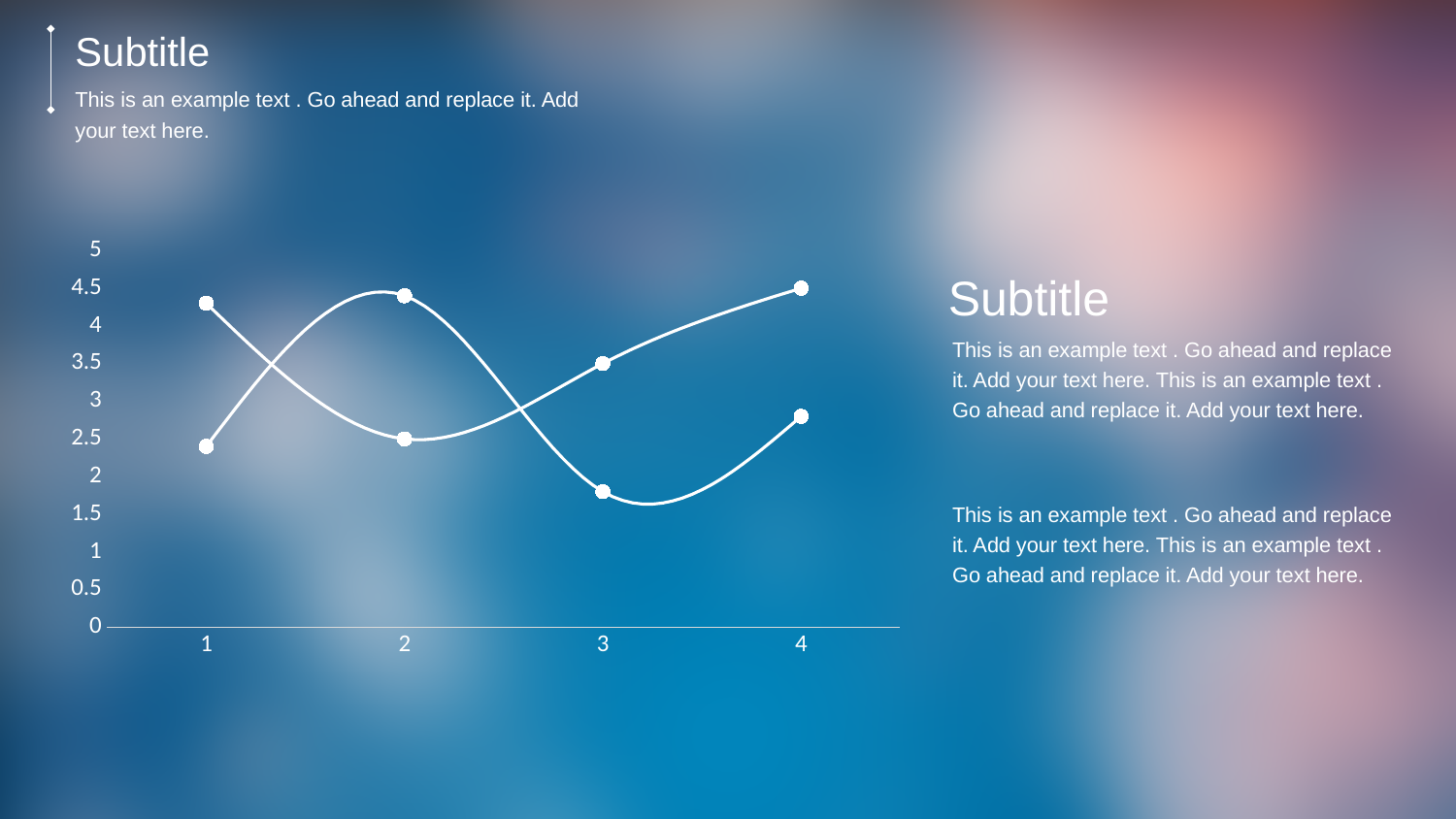

Subtitle
This is an example text . Go ahead and replace it. Add your text here.

### Chart

| Category | 系列 1 | 系列 2 |
|---|---|---|
| 1 | 4.3 | 2.4 |
| 2 | 2.5 | 4.4 |
| 3 | 3.5 | 1.8 |
| 4 | 4.5 | 2.8 |
Subtitle
This is an example text . Go ahead and replace it. Add your text here. This is an example text . Go ahead and replace it. Add your text here.
This is an example text . Go ahead and replace it. Add your text here. This is an example text . Go ahead and replace it. Add your text here.